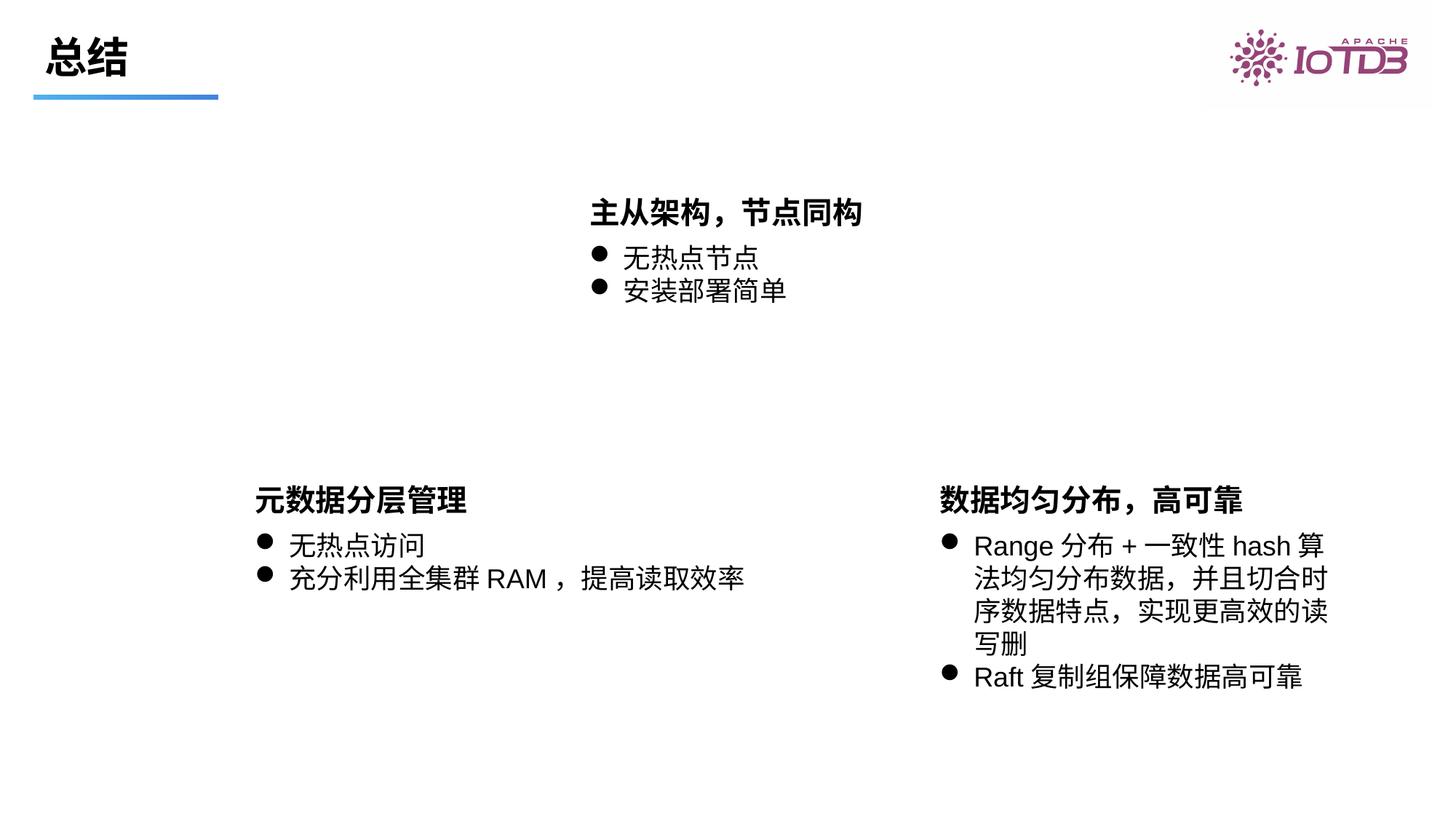

# 总结
主从架构，节点同构
无热点节点
安装部署简单
元数据分层管理
无热点访问
充分利用全集群RAM，提高读取效率
数据均匀分布，高可靠
Range分布+一致性hash算法均匀分布数据，并且切合时序数据特点，实现更高效的读写删
Raft复制组保障数据高可靠